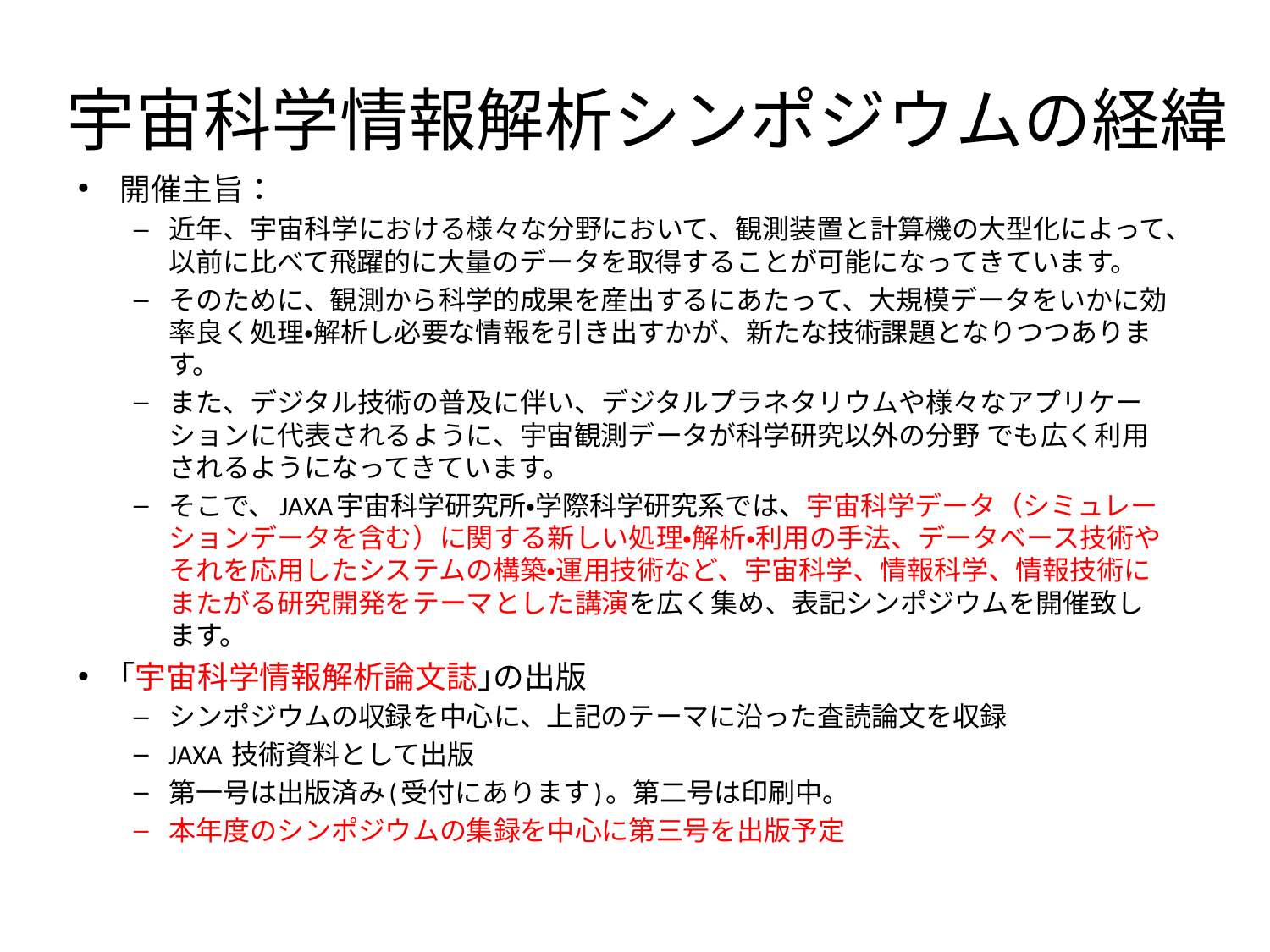

# 宇宙科学情報解析シンポジウムの経緯
開催主旨：
近年、宇宙科学における様々な分野において、観測装置と計算機の大型化によって、以前に比べて飛躍的に大量のデータを取得することが可能になってきています。
そのために、観測から科学的成果を産出するにあたって、大規模データをいかに効率良く処理・解析し必要な情報を引き出すかが、新たな技術課題となりつつあります。
また、デジタル技術の普及に伴い、デジタルプラネタリウムや様々なアプリケーションに代表されるように、宇宙観測データが科学研究以外の分野 でも広く利用されるようになってきています。
そこで、JAXA宇宙科学研究所・学際科学研究系では、宇宙科学データ（シミュレーションデータを含む）に関する新しい処理・解析・利用の手法、データベース技術やそれを応用したシステムの構築・運用技術など、宇宙科学、情報科学、情報技術にまたがる研究開発をテーマとした講演を広く集め、表記シンポジウムを開催致します。
｢宇宙科学情報解析論文誌｣の出版
シンポジウムの収録を中心に、上記のテーマに沿った査読論文を収録
JAXA 技術資料として出版
第一号は出版済み(受付にあります)。第二号は印刷中。
本年度のシンポジウムの集録を中心に第三号を出版予定